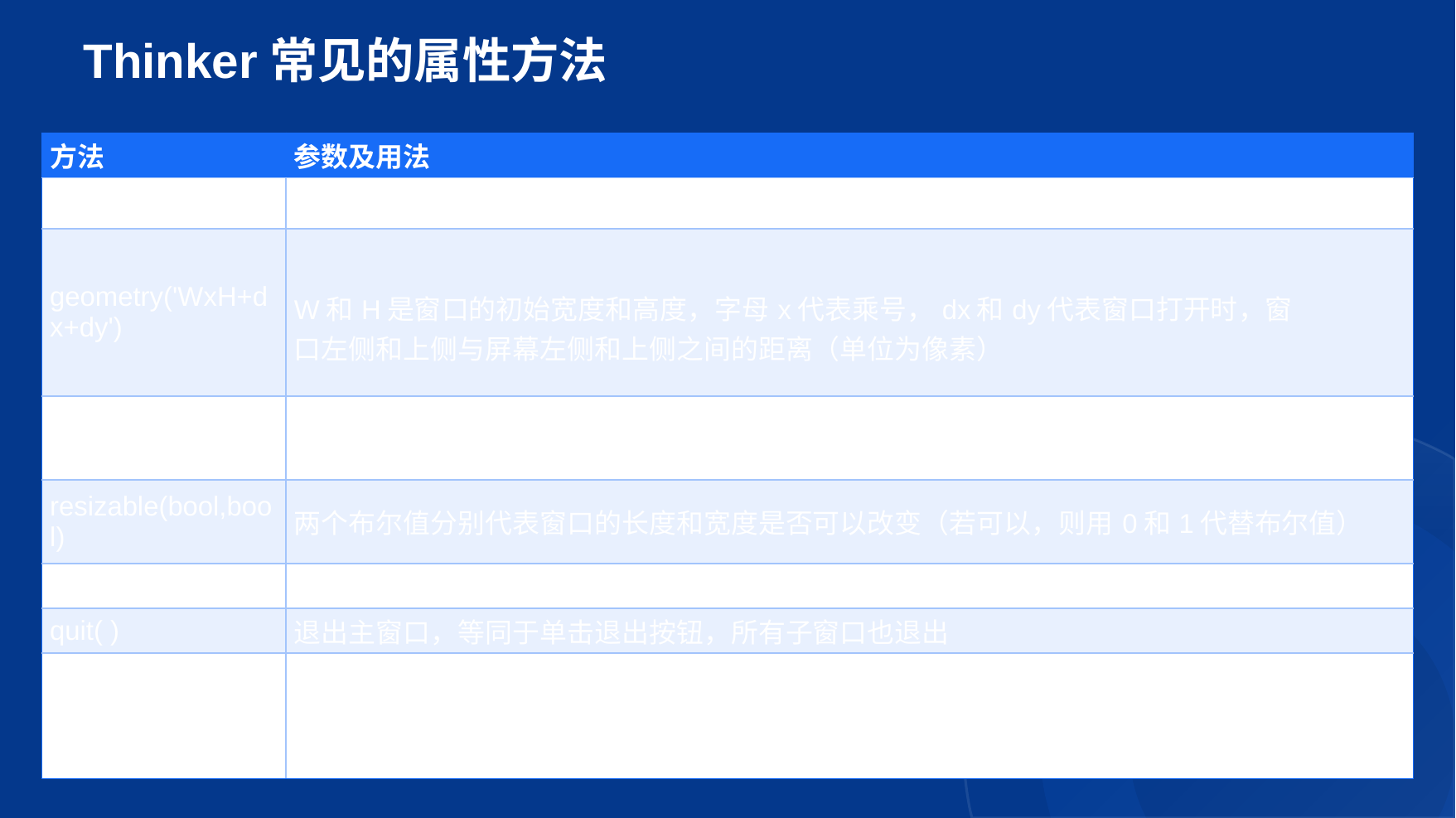

# Thinker常见的属性方法
| 方法 | 参数及用法 |
| --- | --- |
| title(string) | 设置窗口的标题文本为string字符串，默认值为'tk' |
| geometry('WxH+dx+dy') | W和H是窗口的初始宽度和高度，字母x代表乘号，dx和dy代表窗口打开时，窗 口左侧和上侧与屏幕左侧和上侧之间的距离（单位为像素） |
| configure(bg='color') | 设置窗口的背景颜色 |
| resizable(bool,bool) | 两个布尔值分别代表窗口的长度和宽度是否可以改变（若可以，则用0和1代替布尔值） |
| mainloop( ) | 主窗口进入消息事件循环（放在最后） |
| quit( ) | 退出主窗口，等同于单击退出按钮，所有子窗口也退出 |
| destroy( ) | 摧毁主窗口，主窗口消失，且所有子窗口也消失；摧毁子窗口，则只有该子窗口消失，不影响主 窗口和其他子窗口 |